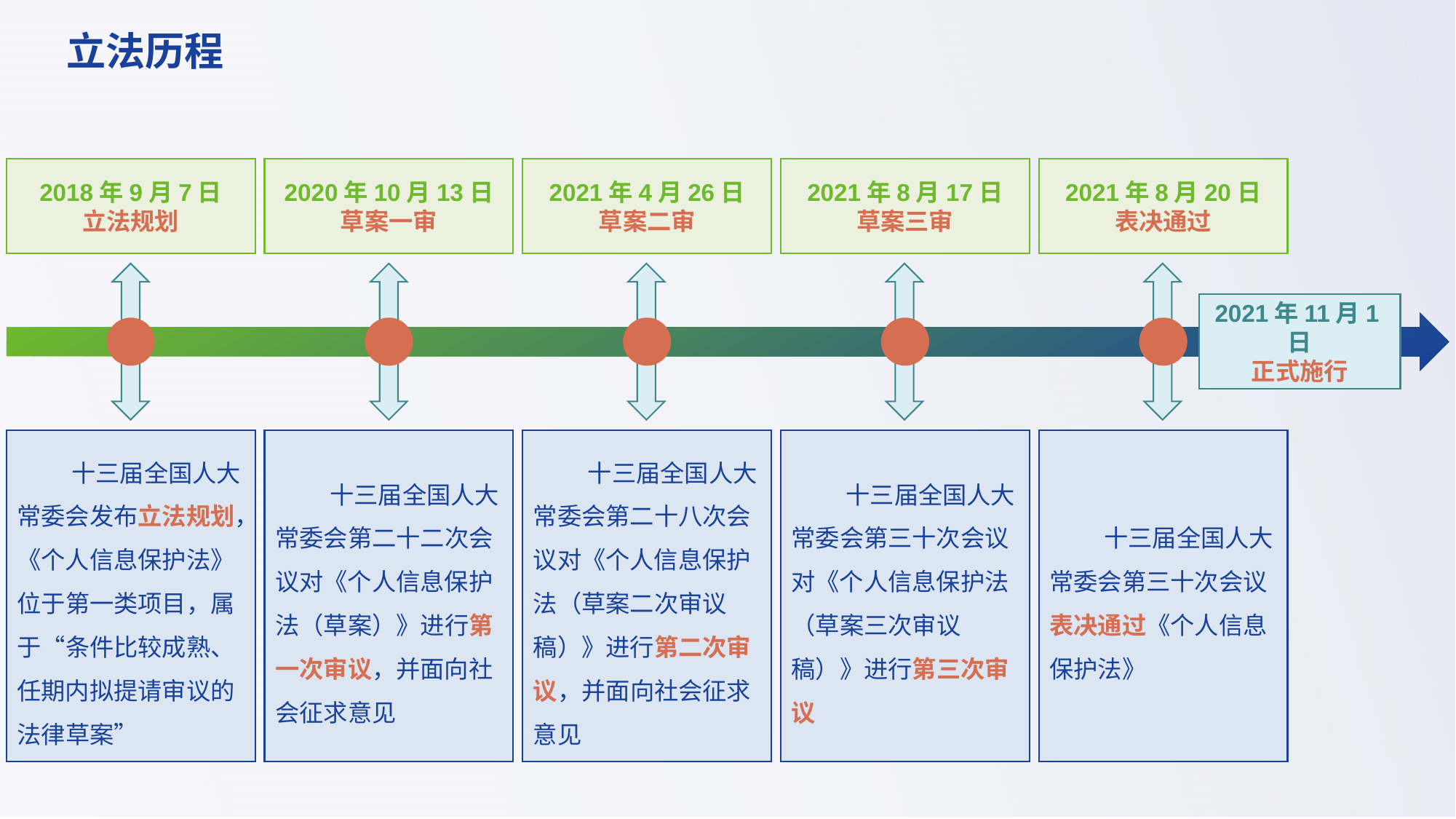

立法历程
2018年9月7日
立法规划
2020年10月13日
草案一审
2021年4月26日
草案二审
2021年8月17日
草案三审
2021年8月20日
表决通过

2021年11月1日
正式施行

十三届全国人大常委会发布立法规划，《个人信息保护法》位于第一类项目，属于“条件比较成熟、任期内拟提请审议的法律草案”
十三届全国人大常委会第二十二次会议对《个人信息保护法（草案）》进行第一次审议，并面向社会征求意见
十三届全国人大常委会第二十八次会议对《个人信息保护法（草案二次审议稿）》进行第二次审议，并面向社会征求意见
十三届全国人大常委会第三十次会议对《个人信息保护法（草案三次审议稿）》进行第三次审议
十三届全国人大常委会第三十次会议表决通过《个人信息保护法》